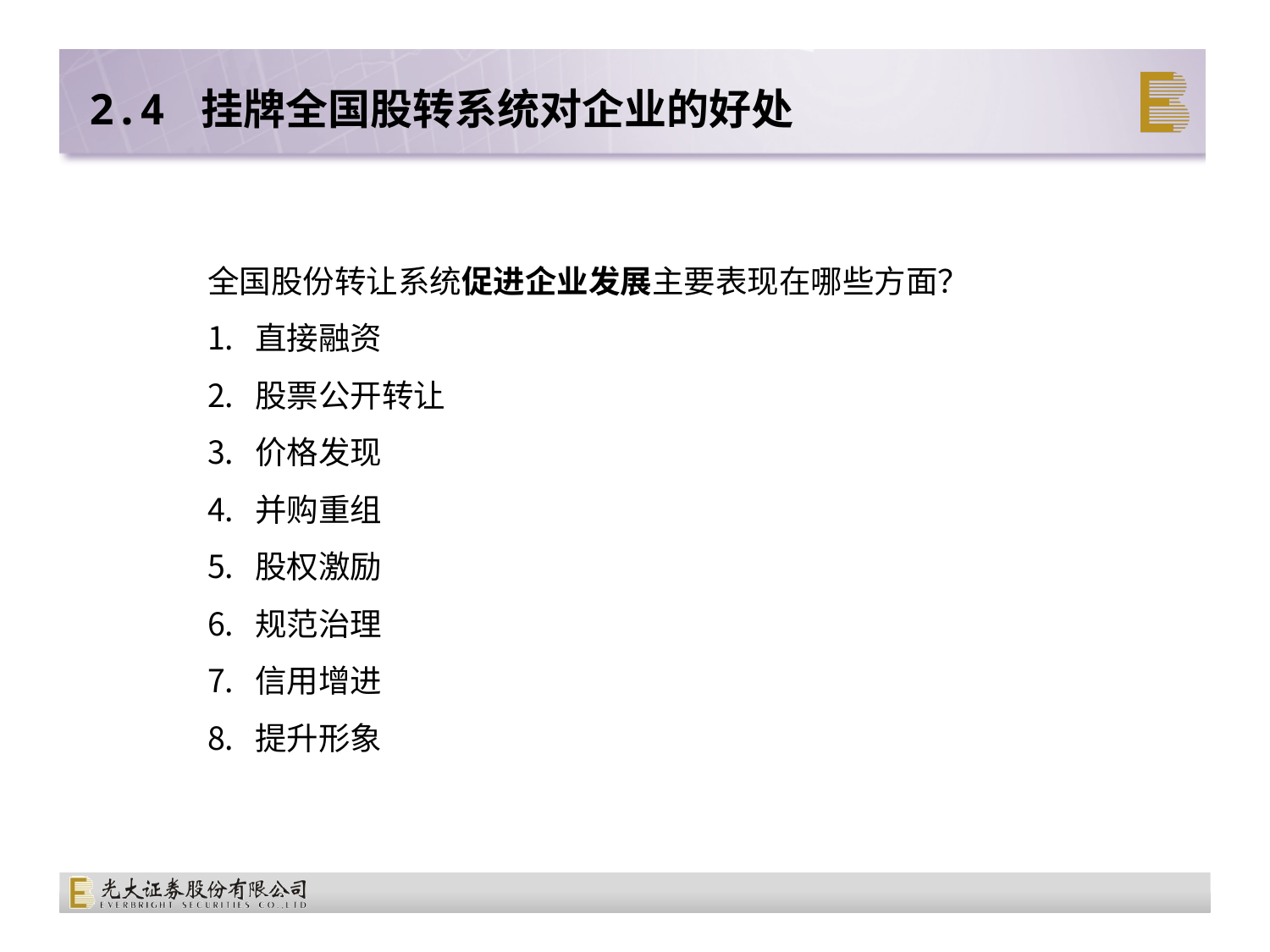

2.4 挂牌全国股转系统对企业的好处
全国股份转让系统促进企业发展主要表现在哪些方面？
直接融资
股票公开转让
价格发现
并购重组
股权激励
规范治理
信用增进
提升形象
37